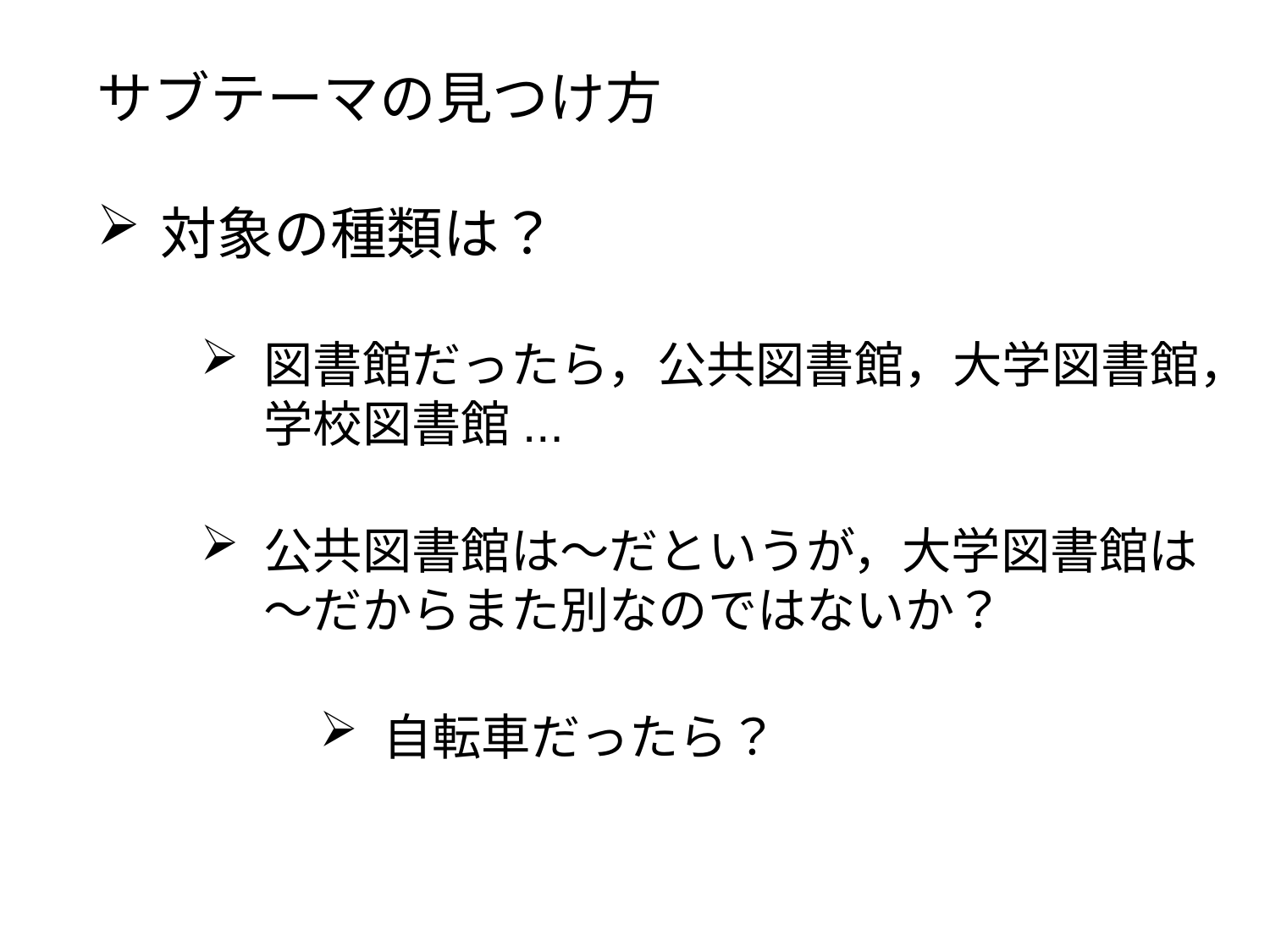

サブテーマの見つけ方

対象の種類は？

図書館だったら，公共図書館，大学図書館，学校図書館...

公共図書館は～だというが，大学図書館は～だからまた別なのではないか？

自転車だったら？